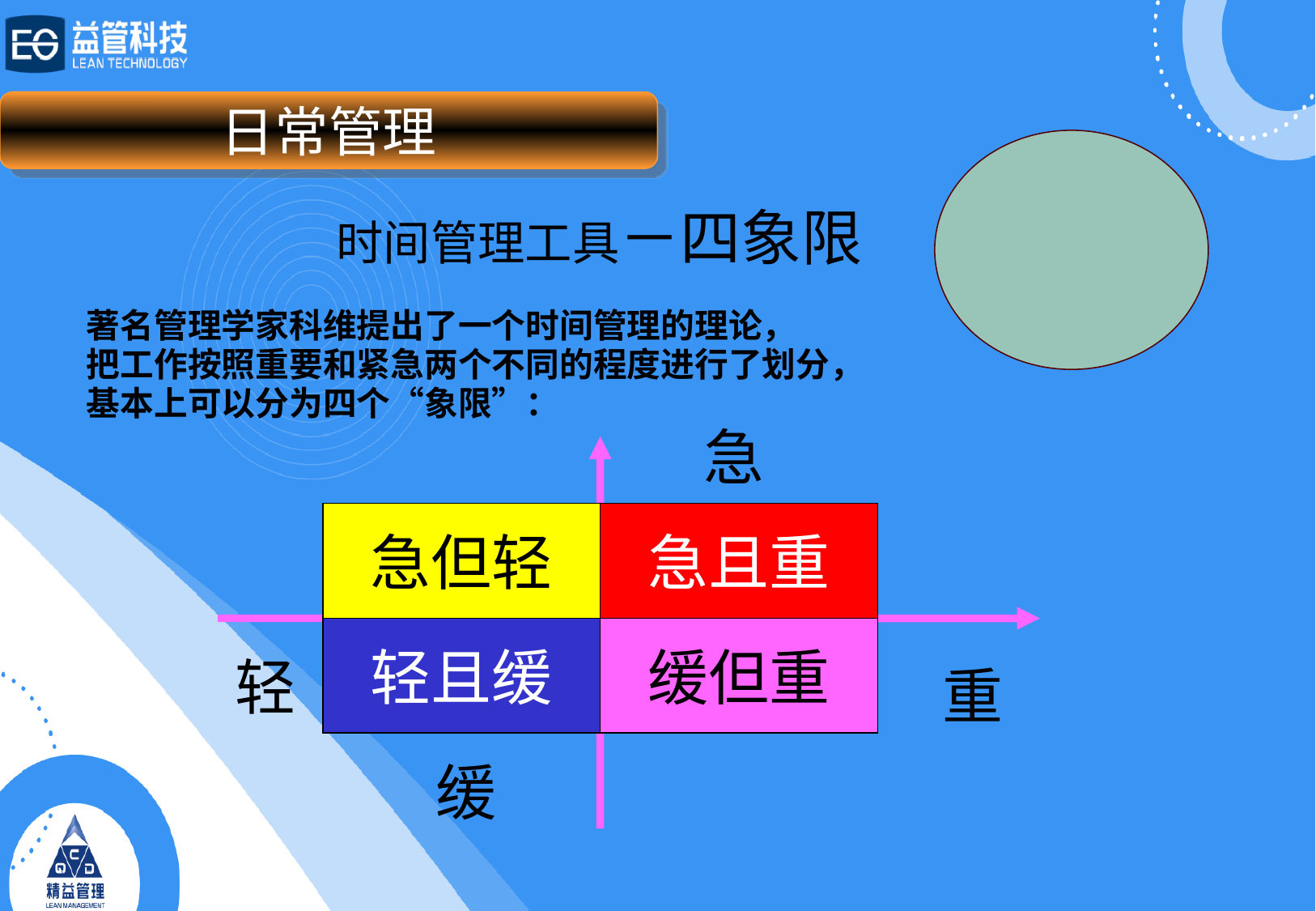

日常管理

时间管理工具－四象限
著名管理学家科维提出了一个时间管理的理论，
把工作按照重要和紧急两个不同的程度进行了划分，
基本上可以分为四个“象限”：
急

急但轻
急且重

轻且缓
缓但重
轻
重
缓